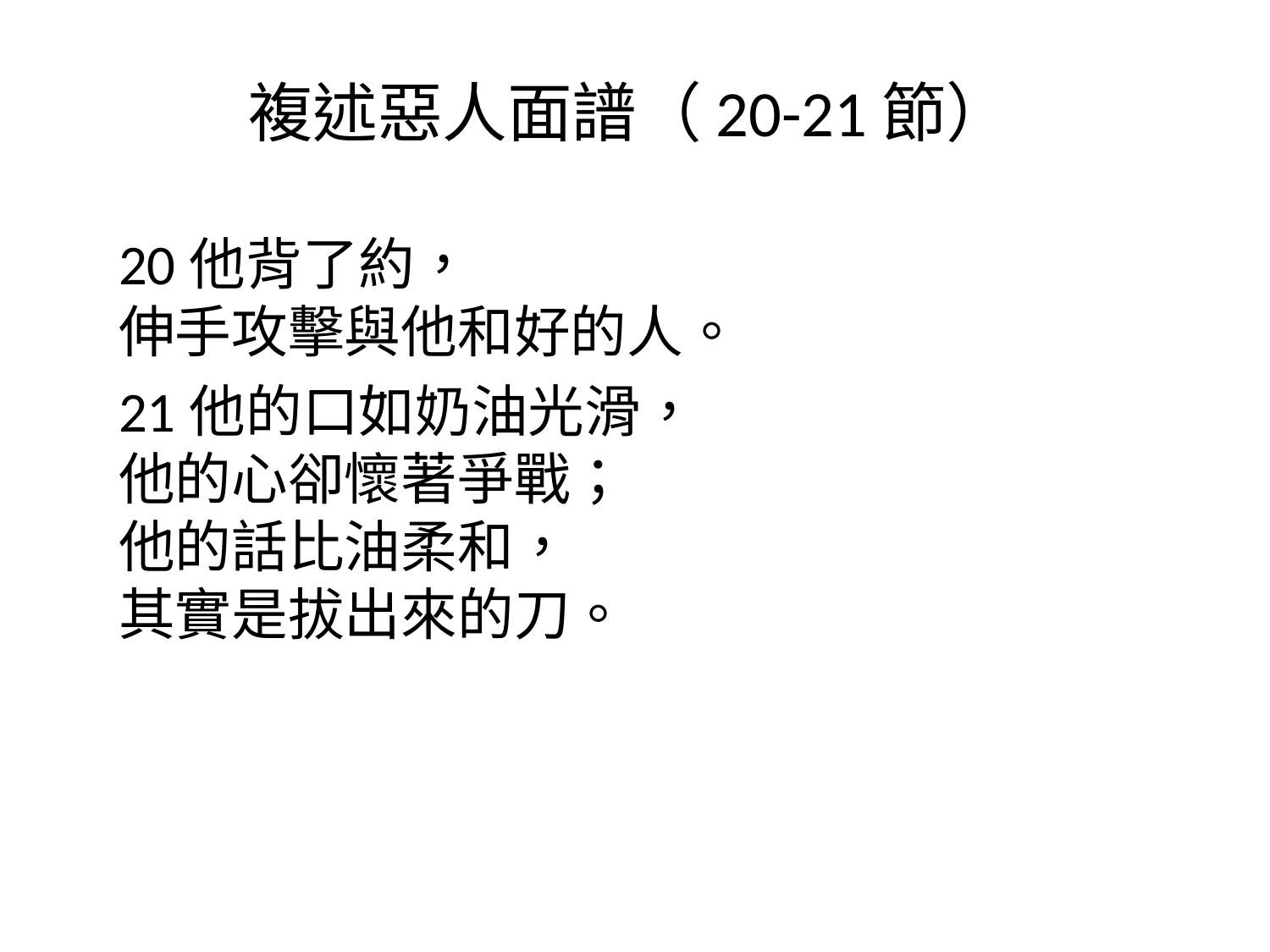

# 複述惡人面譜（20-21節）
20他背了約，
伸手攻擊與他和好的人。
21他的口如奶油光滑，
他的心卻懷著爭戰；
他的話比油柔和，
其實是拔出來的刀。